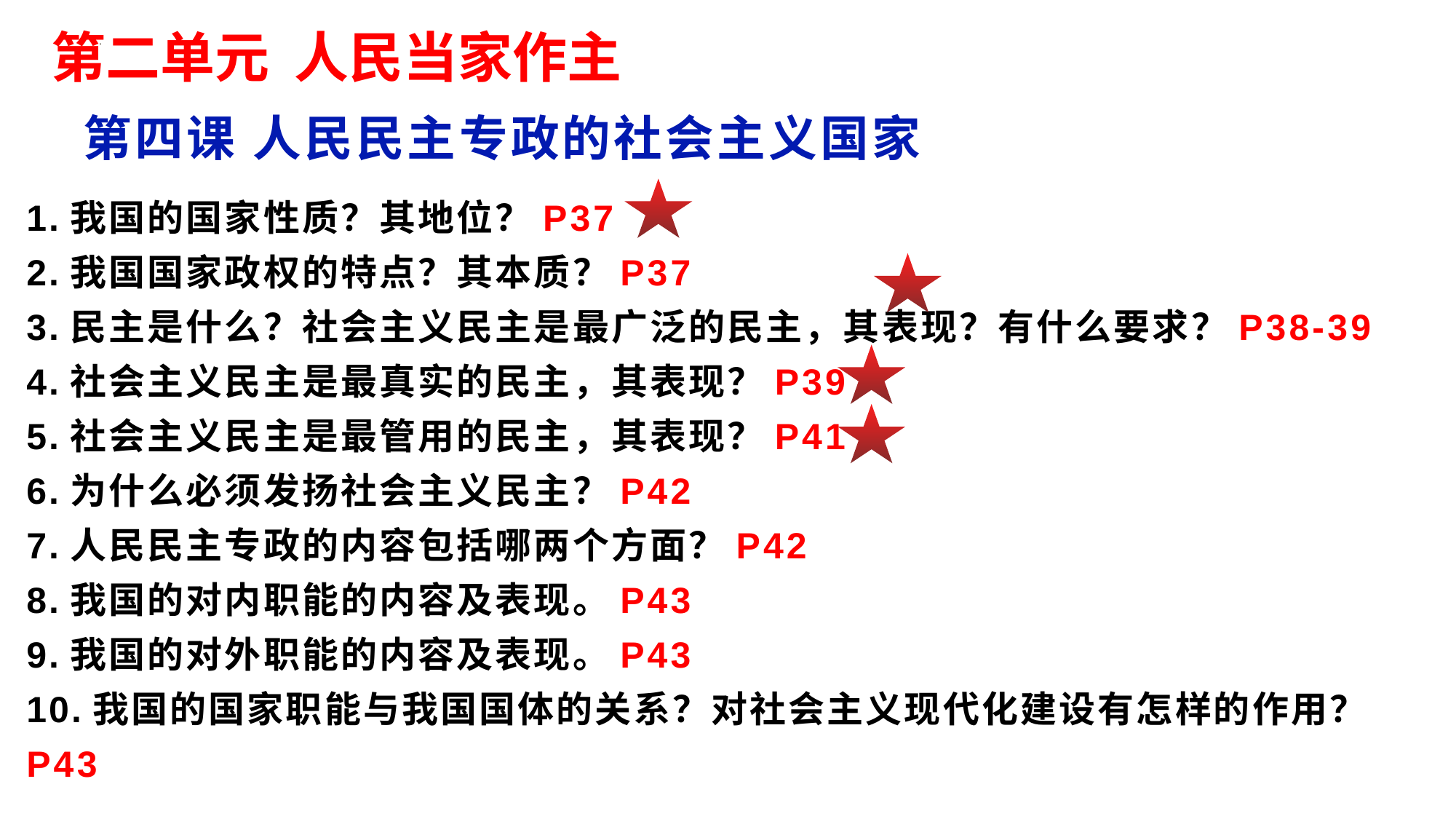

第二单元  人民当家作主
第四课 人民民主专政的社会主义国家
1.我国的国家性质？其地位？P37
2.我国国家政权的特点？其本质？P37
3.民主是什么？社会主义民主是最广泛的民主，其表现？有什么要求？P38-39
4.社会主义民主是最真实的民主，其表现？P39
5.社会主义民主是最管用的民主，其表现？P41
6.为什么必须发扬社会主义民主？P42
7.人民民主专政的内容包括哪两个方面？P42
8.我国的对内职能的内容及表现。P43
9.我国的对外职能的内容及表现。P43
10.我国的国家职能与我国国体的关系？对社会主义现代化建设有怎样的作用？P43